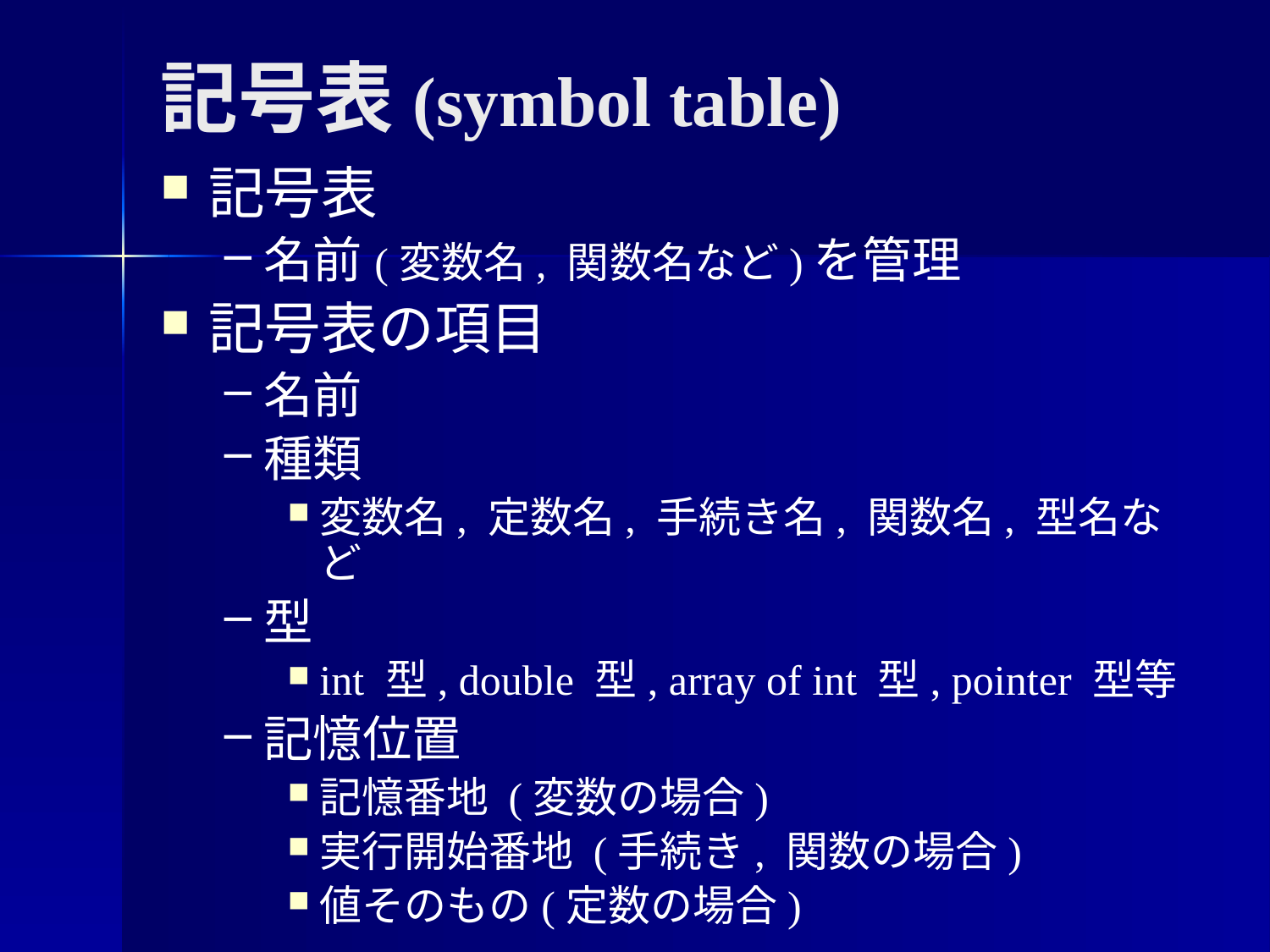

記号表(symbol table)
記号表
名前(変数名, 関数名など)を管理
記号表の項目
名前
種類
変数名, 定数名, 手続き名, 関数名, 型名など
型
int 型, double 型, array of int 型, pointer 型等
記憶位置
記憶番地 (変数の場合)
実行開始番地 (手続き, 関数の場合)
値そのもの(定数の場合)